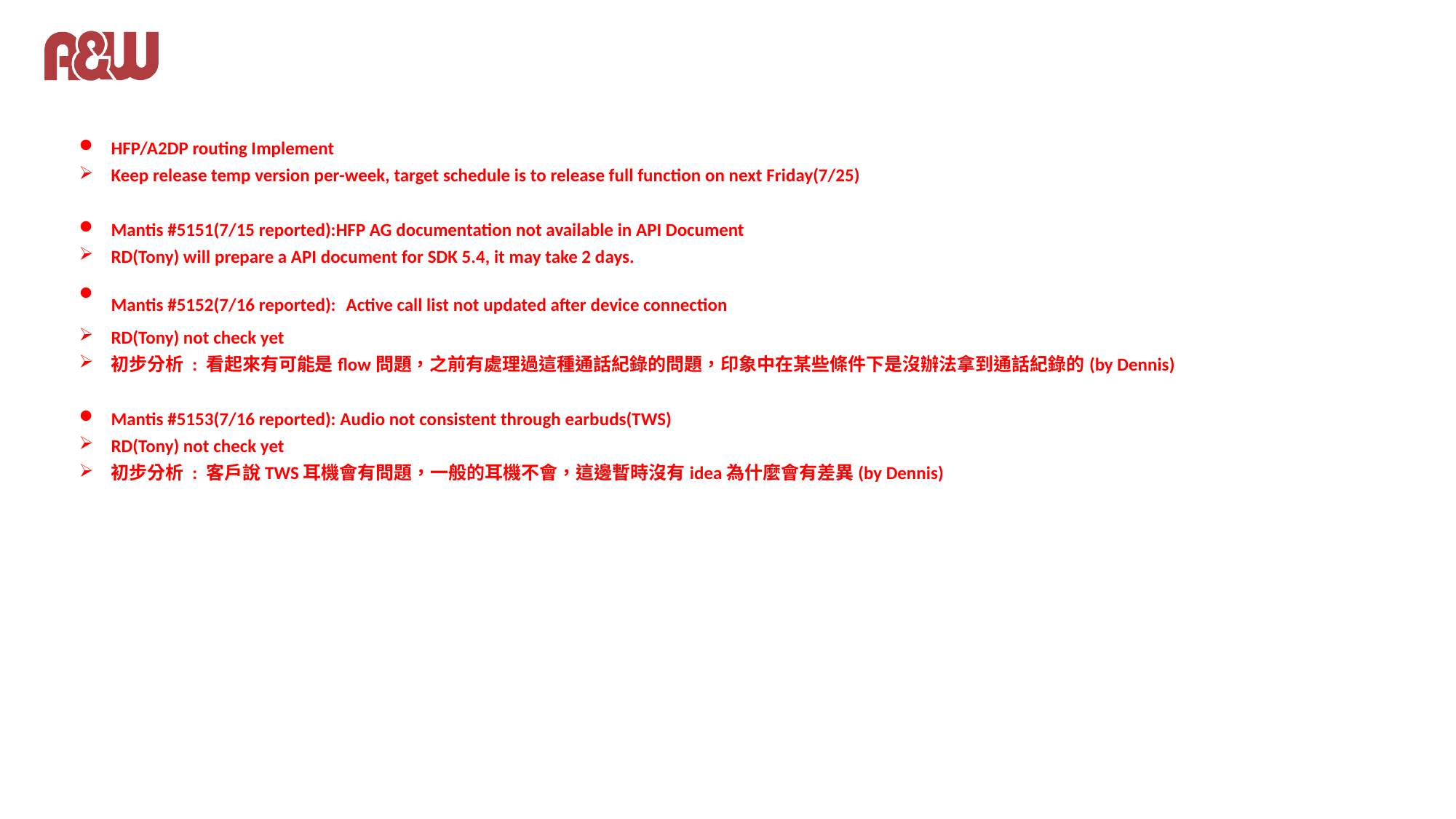

HFP/A2DP routing Implement
Keep release temp version per-week, target schedule is to release full function on next Friday(7/25)

Mantis #5151(7/15 reported):HFP AG documentation not available in API Document
RD(Tony) will prepare a API document for SDK 5.4, it may take 2 days.
Mantis #5152(7/16 reported): Active call list not updated after device connection
RD(Tony) not check yet
初步分析 : 看起來有可能是flow問題，之前有處理過這種通話紀錄的問題，印象中在某些條件下是沒辦法拿到通話紀錄的(by Dennis)

Mantis #5153(7/16 reported): Audio not consistent through earbuds(TWS)
RD(Tony) not check yet
初步分析 : 客戶說TWS耳機會有問題，一般的耳機不會，這邊暫時沒有idea為什麼會有差異(by Dennis)